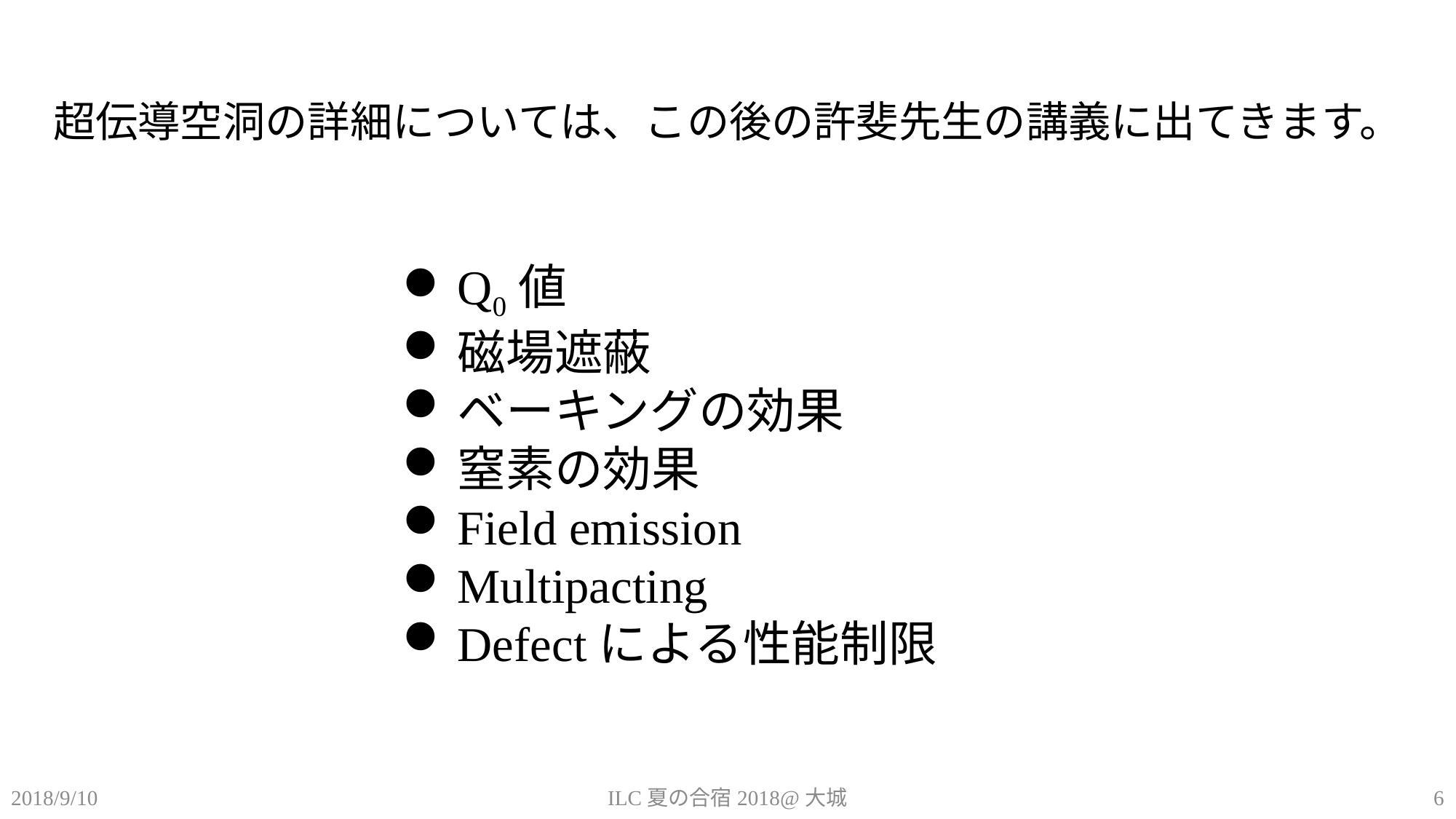

超伝導空洞の詳細については、この後の許斐先生の講義に出てきます。
Q0値
磁場遮蔽
ベーキングの効果
窒素の効果
Field emission
Multipacting
Defectによる性能制限
ILC夏の合宿2018@大城
6
2018/9/10